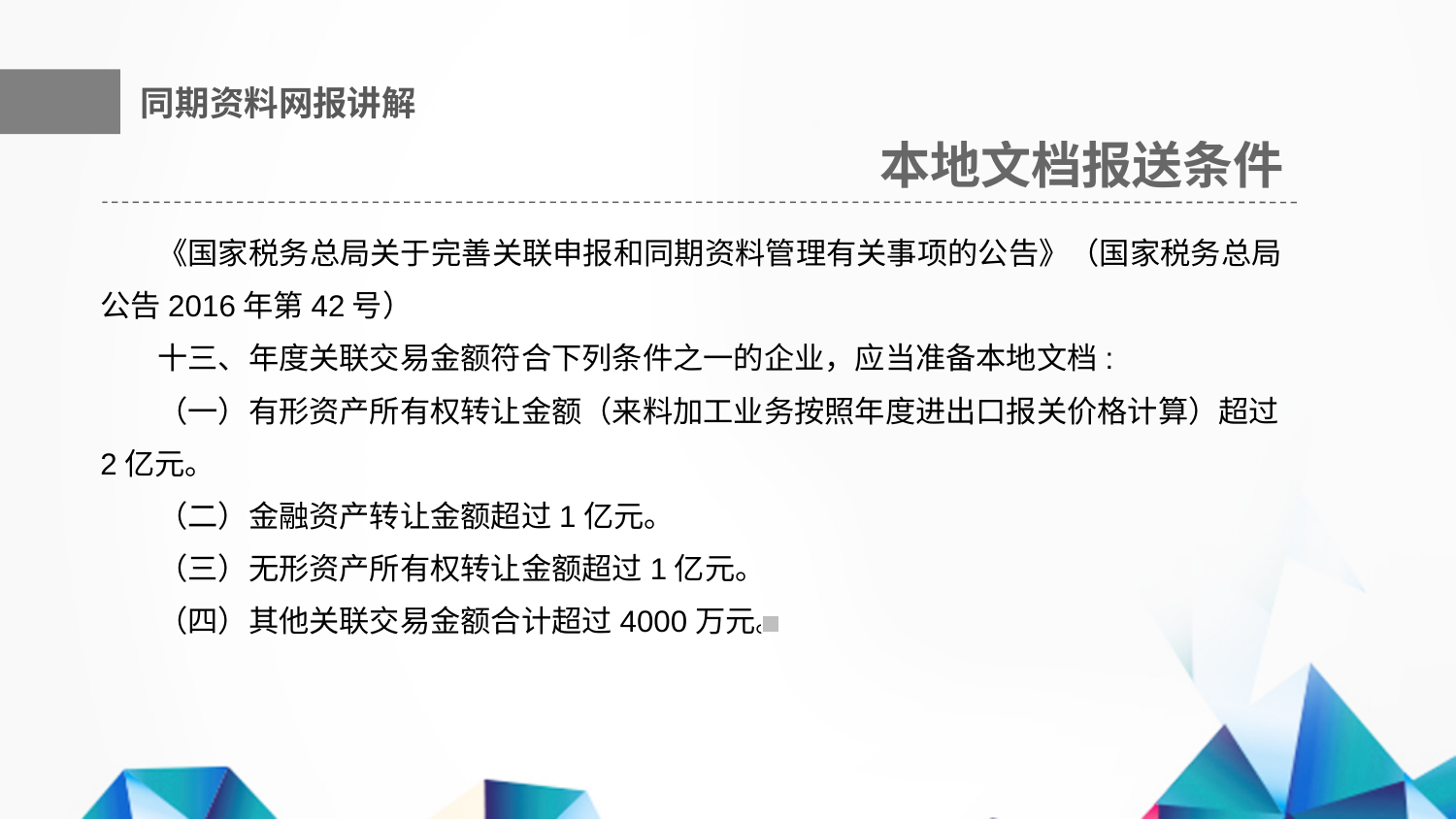

同期资料网报讲解
本地文档报送条件
《国家税务总局关于完善关联申报和同期资料管理有关事项的公告》（国家税务总局公告2016年第42号）
十三、年度关联交易金额符合下列条件之一的企业，应当准备本地文档:
（一）有形资产所有权转让金额（来料加工业务按照年度进出口报关价格计算）超过2亿元。
（二）金融资产转让金额超过1亿元。
（三）无形资产所有权转让金额超过1亿元。
（四）其他关联交易金额合计超过4000万元。